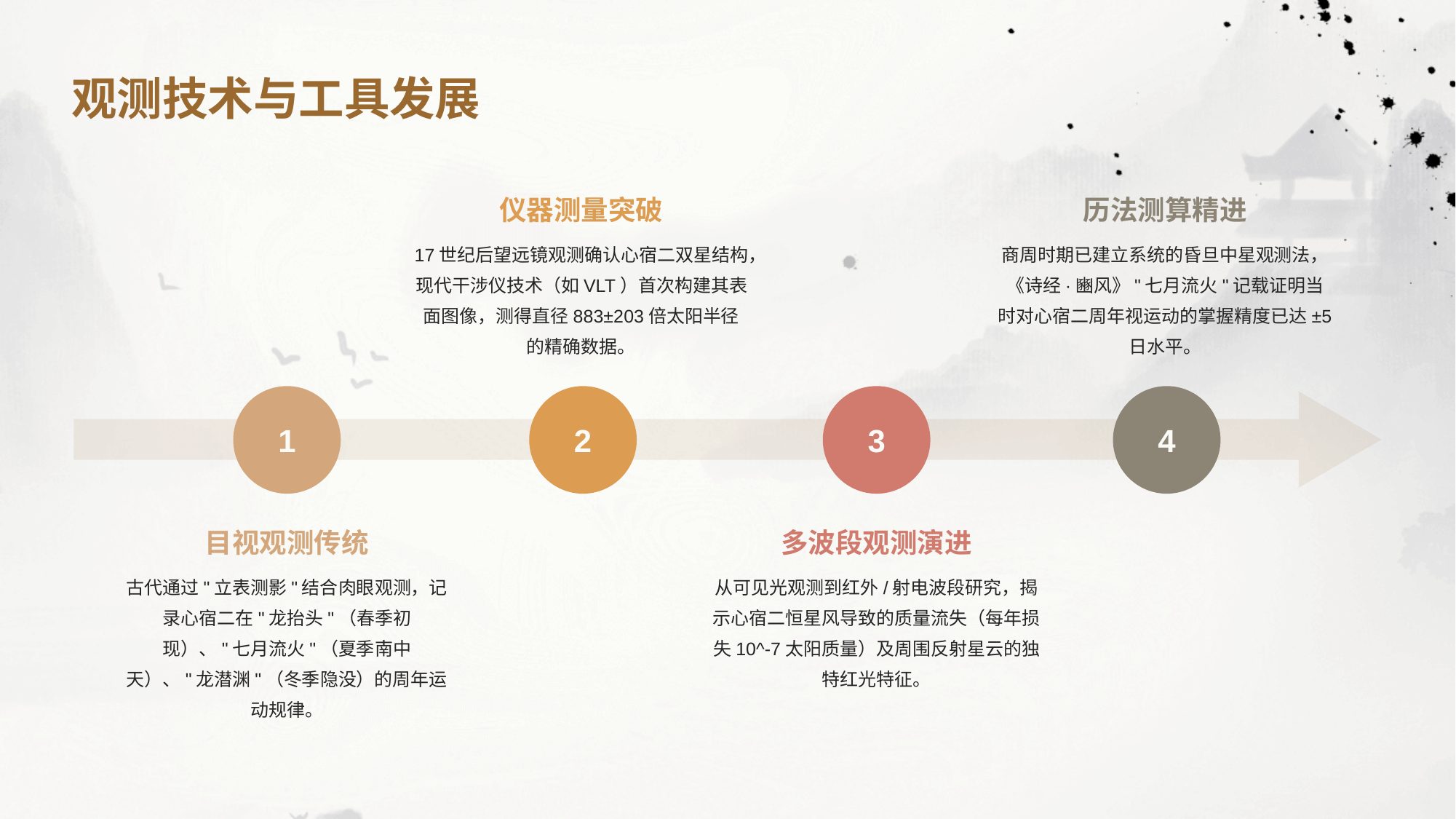

观测技术与工具发展
仪器测量突破
历法测算精进
17世纪后望远镜观测确认心宿二双星结构，现代干涉仪技术（如VLT）首次构建其表面图像，测得直径883±203倍太阳半径的精确数据。
商周时期已建立系统的昏旦中星观测法，《诗经·豳风》"七月流火"记载证明当时对心宿二周年视运动的掌握精度已达±5日水平。
1
2
3
4

目视观测传统
多波段观测演进
古代通过"立表测影"结合肉眼观测，记录心宿二在"龙抬头"（春季初现）、"七月流火"（夏季南中天）、"龙潜渊"（冬季隐没）的周年运动规律。
从可见光观测到红外/射电波段研究，揭示心宿二恒星风导致的质量流失（每年损失10^-7太阳质量）及周围反射星云的独特红光特征。